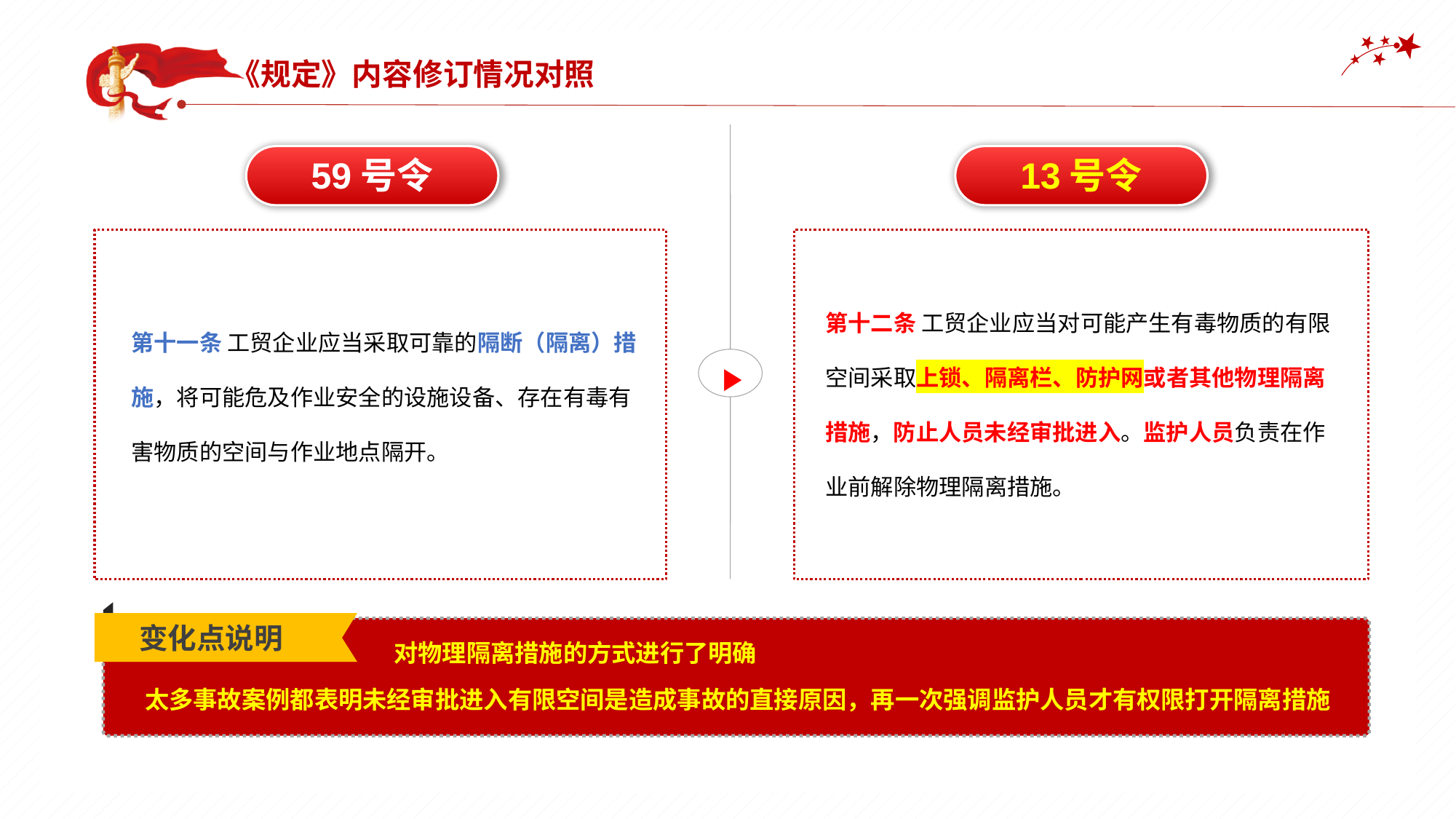

《规定》内容修订情况对照

▶

13号令

59号令

第十二条 工贸企业应当对可能产生有毒物质的有限空间采取上锁、隔离栏、防护网或者其他物理隔离措施，防止人员未经审批进入。监护人员负责在作业前解除物理隔离措施。
第十一条 工贸企业应当采取可靠的隔断（隔离）措施，将可能危及作业安全的设施设备、存在有毒有害物质的空间与作业地点隔开。

变化点说明
    对物理隔离措施的方式进行了明确

太多事故案例都表明未经审批进入有限空间是造成事故的直接原因，再一次强调监护人员才有权限打开隔离措施